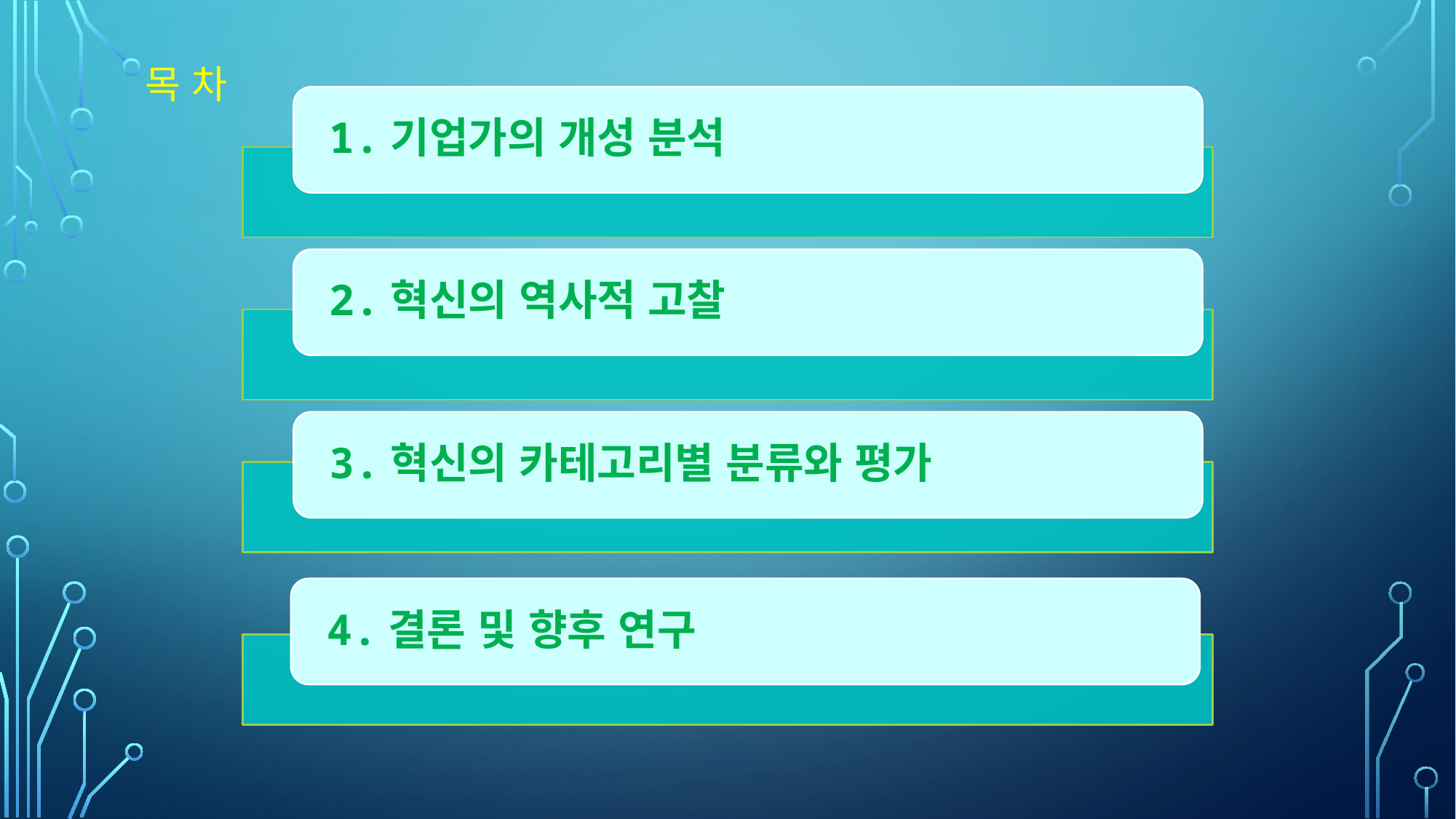

# 목 차
1.기업가의 개성 분석
2.혁신의 역사적 고찰
3.혁신의 카테고리별 분류와 평가
4.결론 및 향후 연구